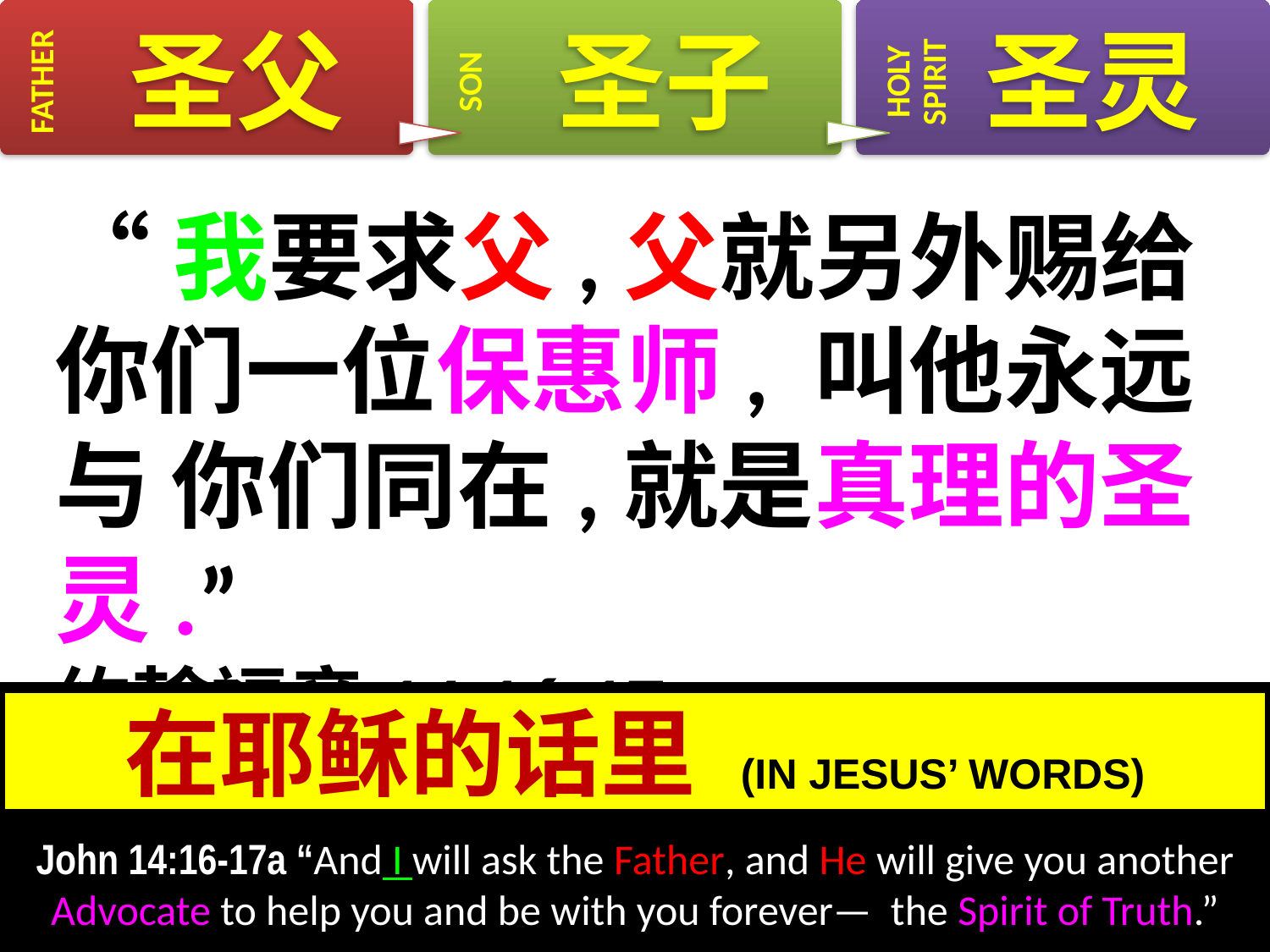

FATHER
圣父
SON
圣子
HOLY SPIRIT
圣灵
# “我要求父,父就另外赐给你们一位保惠师, 叫他永远与 你们同在,就是真理的圣灵.” 约翰福音14:16-17a
在耶稣的话里 (IN JESUS’ WORDS)
John 14:16-17a “And I will ask the Father, and He will give you another Advocate to help you and be with you forever—  the Spirit of Truth.”